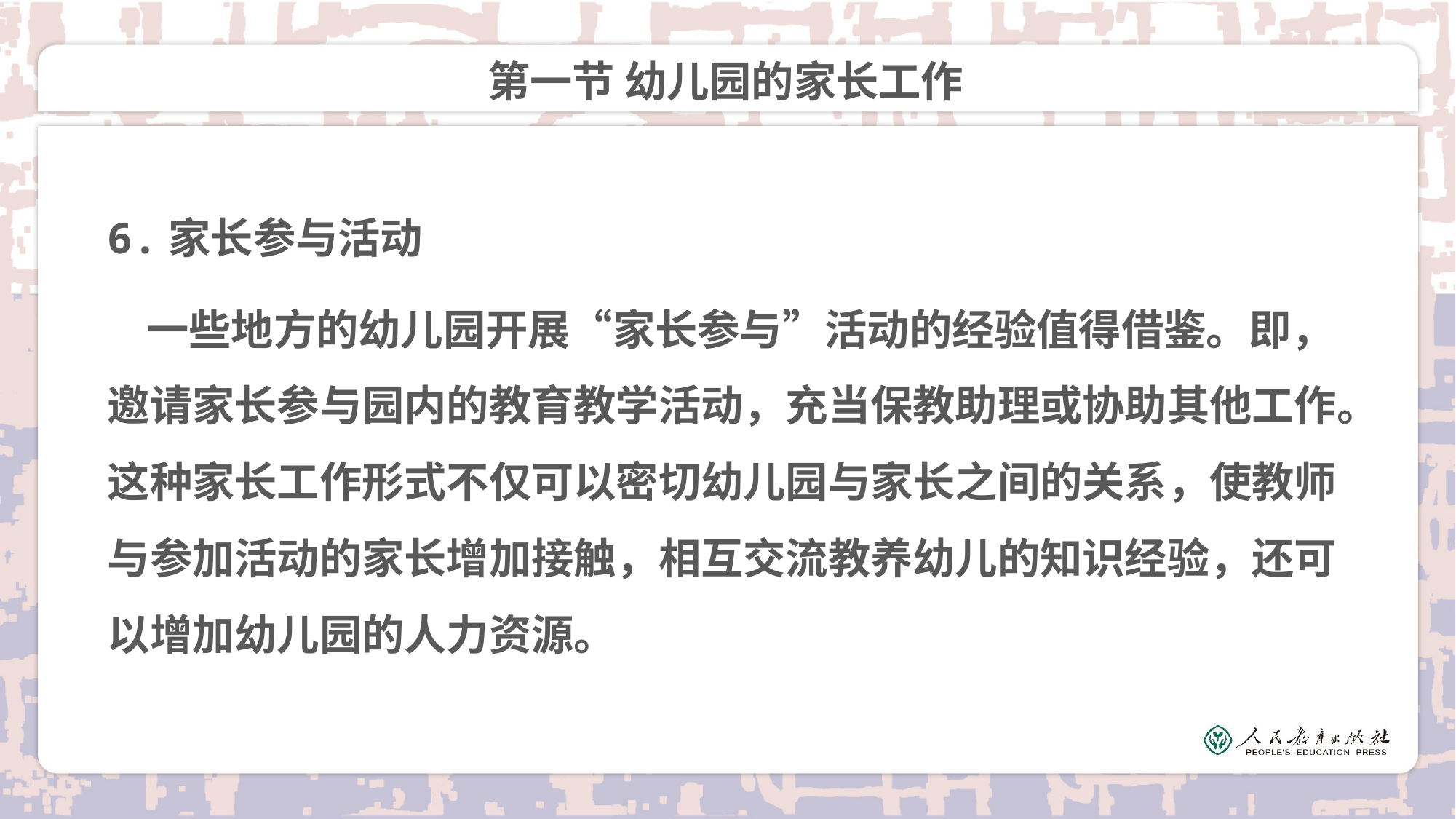

# 第一节 幼儿园的家长工作
6.家长参与活动
   一些地方的幼儿园开展“家长参与”活动的经验值得借鉴。即，邀请家长参与园内的教育教学活动，充当保教助理或协助其他工作。这种家长工作形式不仅可以密切幼儿园与家长之间的关系，使教师与参加活动的家长增加接触，相互交流教养幼儿的知识经验，还可以增加幼儿园的人力资源。